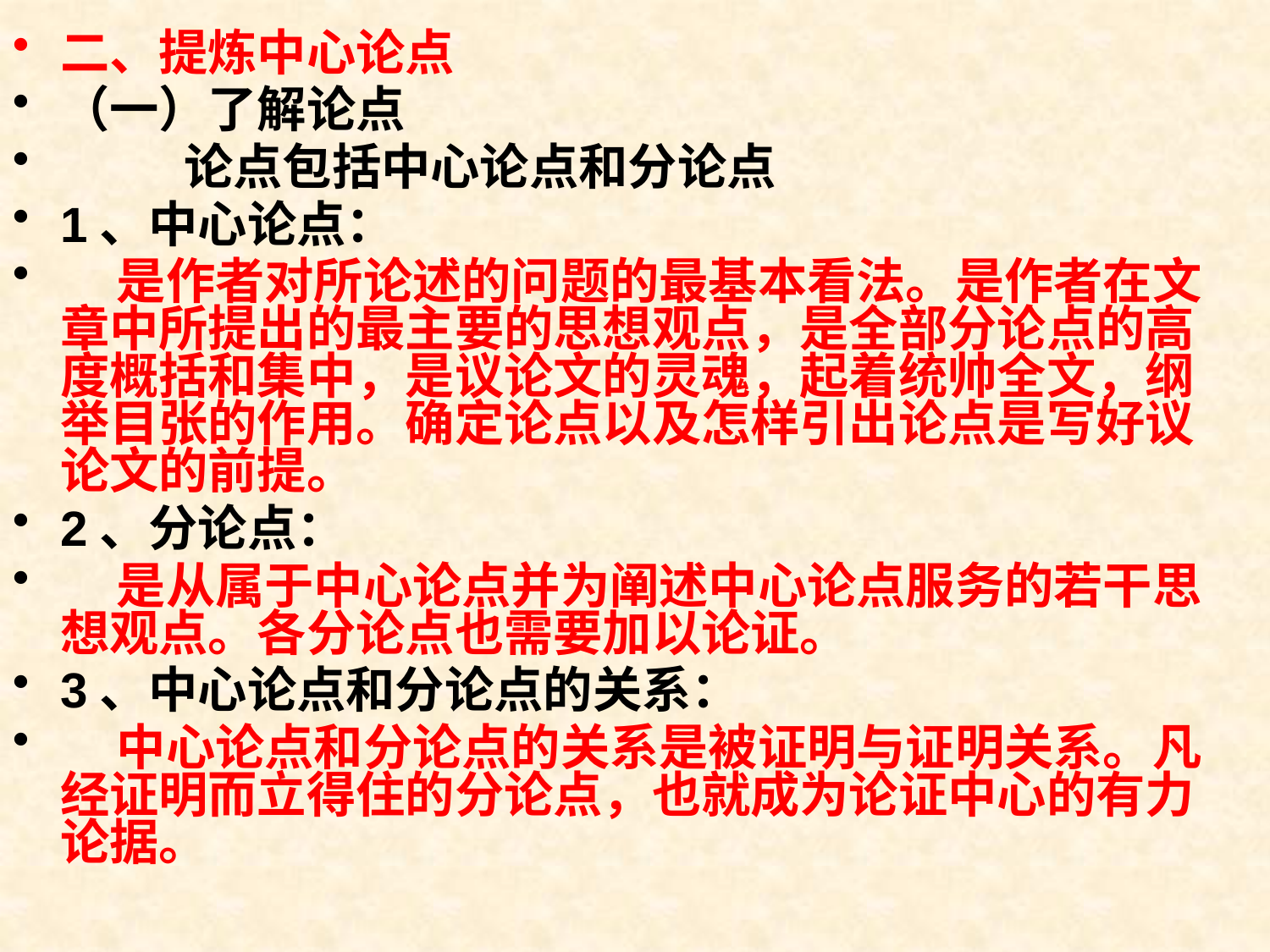

二、提炼中心论点
（一）了解论点
          论点包括中心论点和分论点
1、中心论点：
    是作者对所论述的问题的最基本看法。是作者在文章中所提出的最主要的思想观点，是全部分论点的高度概括和集中，是议论文的灵魂，起着统帅全文，纲举目张的作用。确定论点以及怎样引出论点是写好议论文的前提。
2、分论点：
    是从属于中心论点并为阐述中心论点服务的若干思想观点。各分论点也需要加以论证。
3、中心论点和分论点的关系：
    中心论点和分论点的关系是被证明与证明关系。凡经证明而立得住的分论点，也就成为论证中心的有力论据。